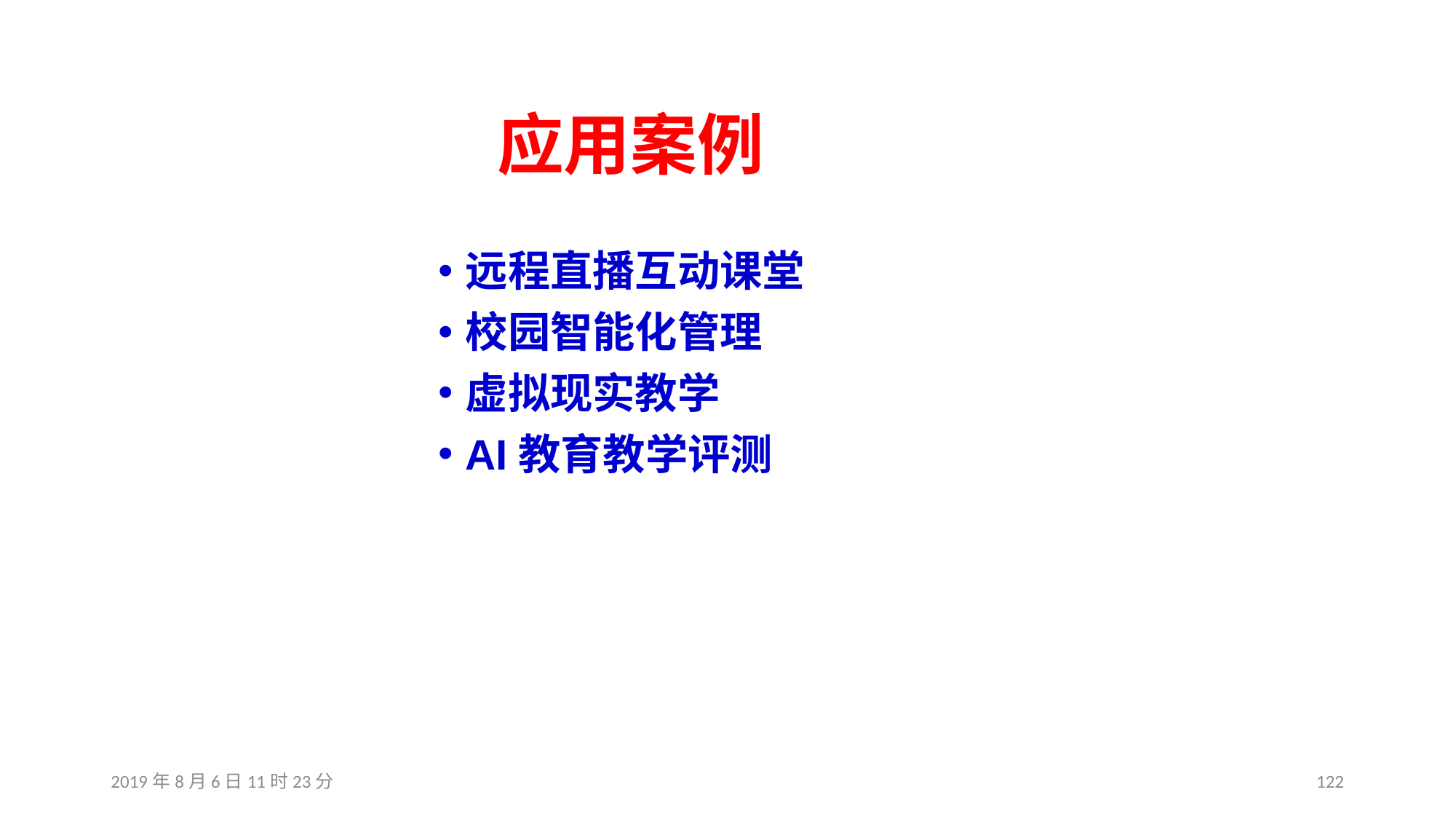

# 应用案例
远程直播互动课堂
校园智能化管理
虚拟现实教学
AI教育教学评测

2019年8月6日11时23分

122